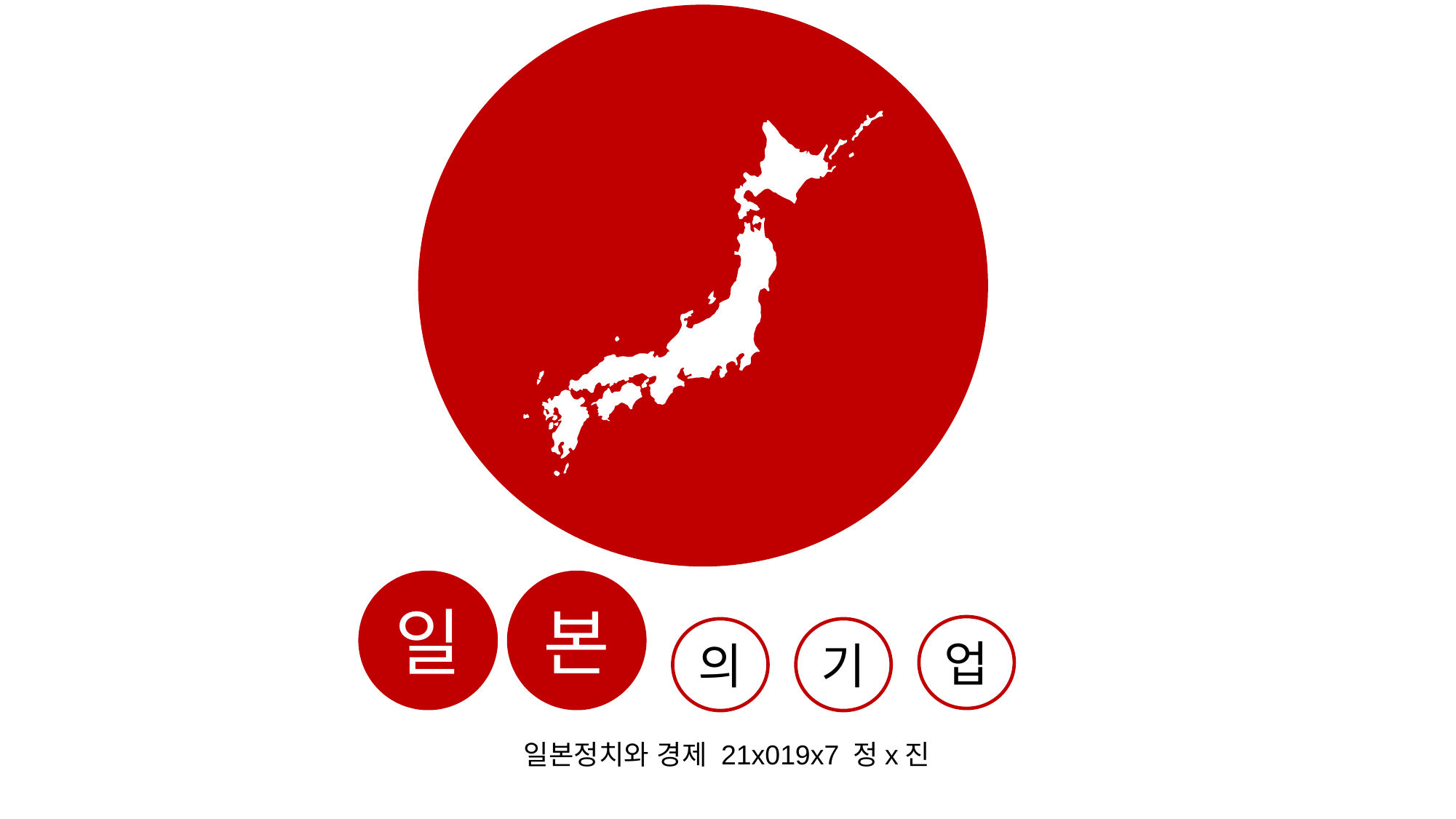

일
본
업
의
기
일본정치와 경제 21x019x7 정x진